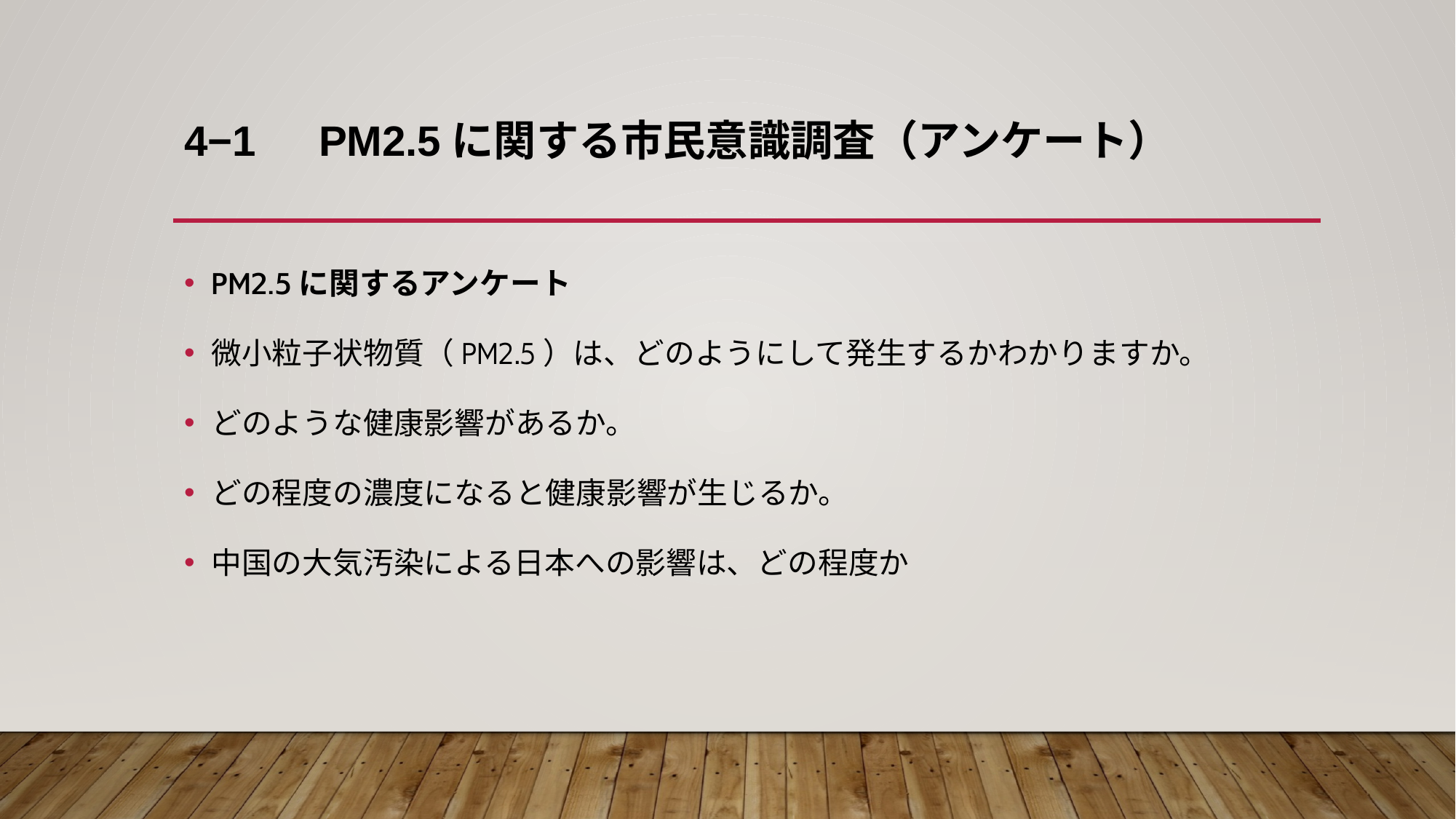

# 4−1　PM2.5に関する市民意識調査（アンケート）
PM2.5に関するアンケート
微小粒子状物質（PM2.5）は、どのようにして発生するかわかりますか。
どのような健康影響があるか。
どの程度の濃度になると健康影響が生じるか。
中国の大気汚染による日本への影響は、どの程度か